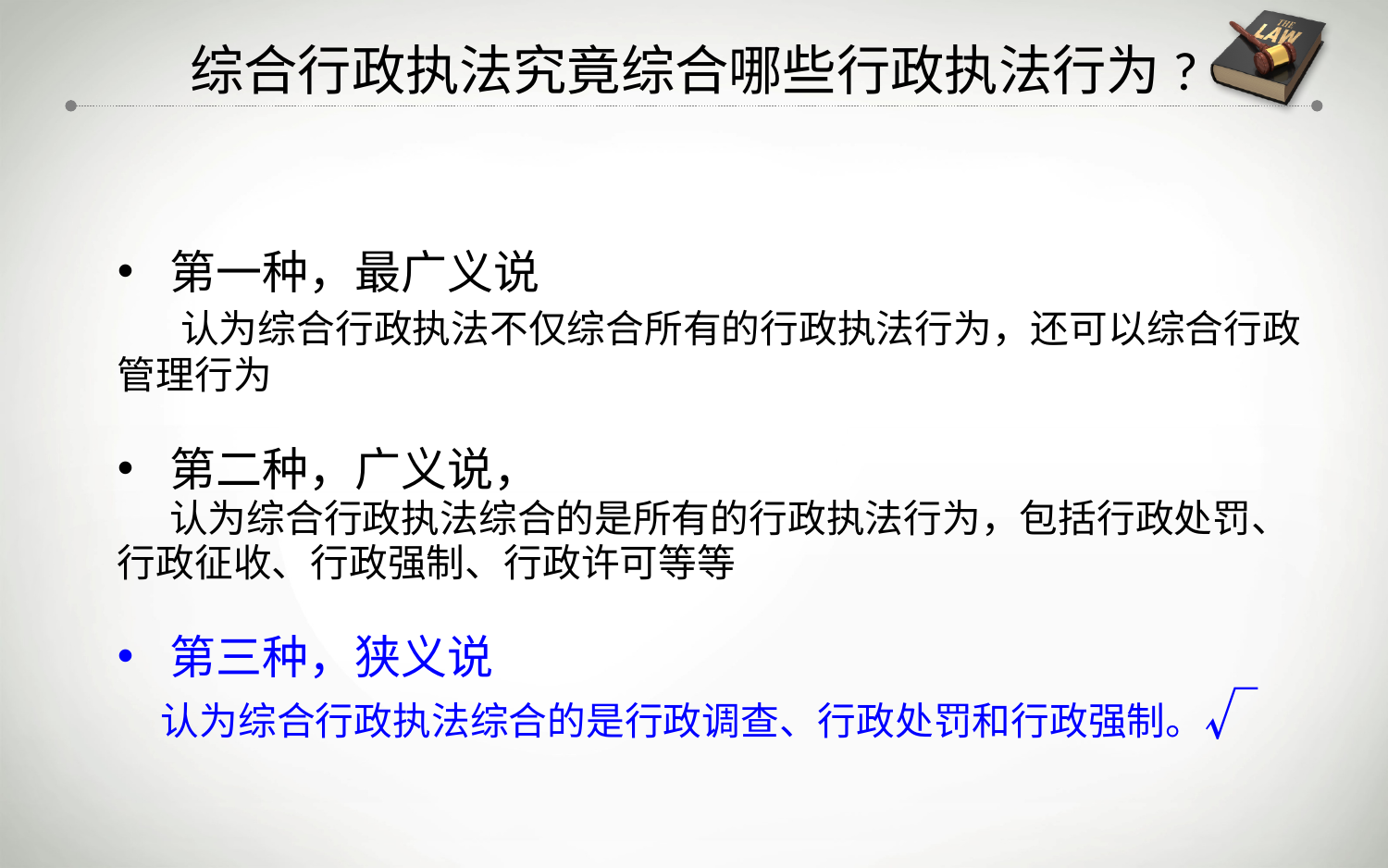

综合行政执法究竟综合哪些行政执法行为?

第一种，最广义说
     认为综合行政执法不仅综合所有的行政执法行为，还可以综合行政
管理行为

第二种，广义说，
     认为综合行政执法综合的是所有的行政执法行为，包括行政处罚、
行政征收、行政强制、行政许可等等

第三种，狭义说
    认为综合行政执法综合的是行政调查、行政处罚和行政强制。√